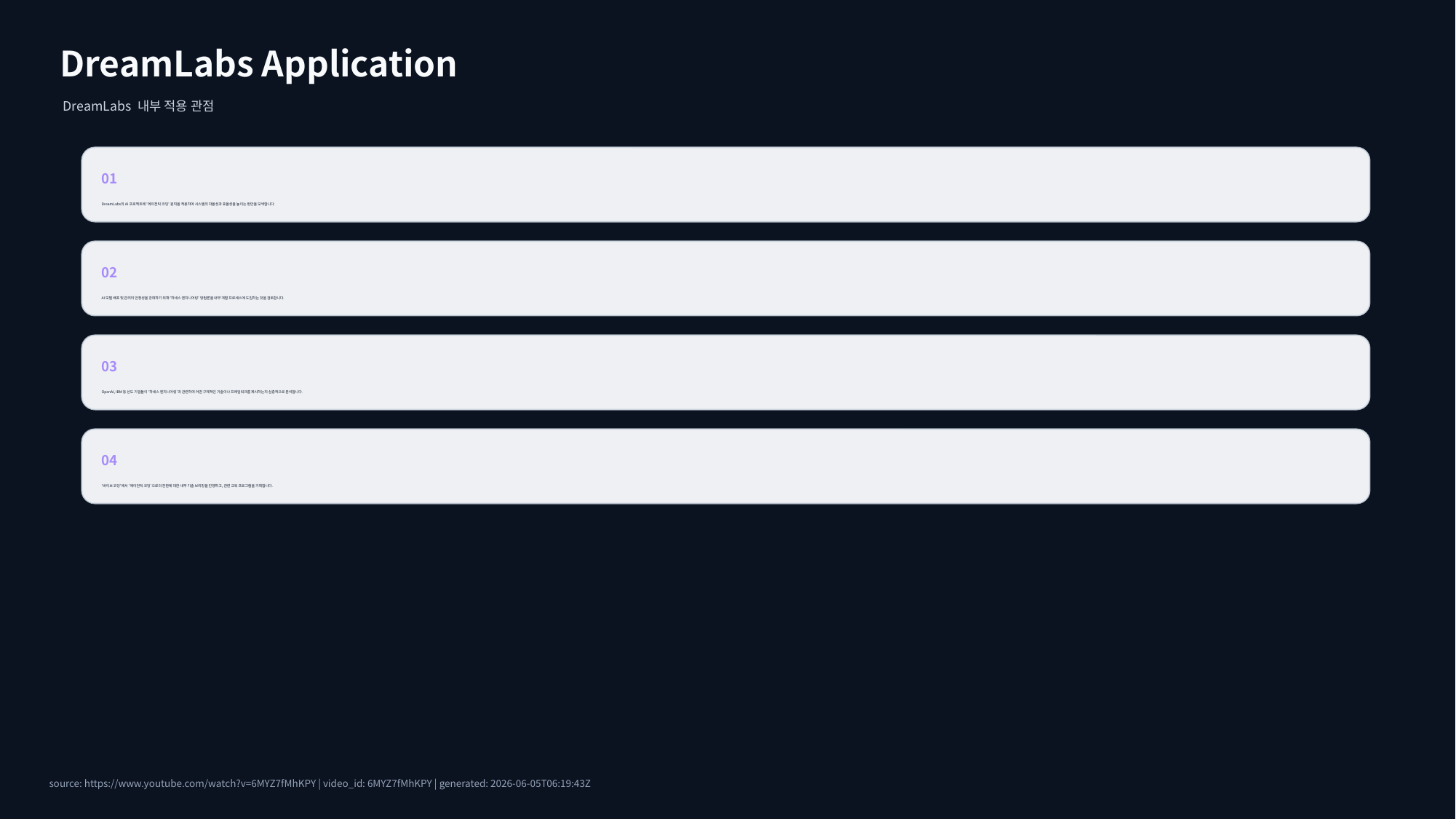

DreamLabs Application
DreamLabs 내부 적용 관점

01
DreamLabs의 AI 프로젝트에 '에이전틱 코딩' 원칙을 적용하여 시스템의 자율성과 효율성을 높이는 방안을 모색합니다.

02
AI 모델 배포 및 관리의 안정성을 강화하기 위해 '하네스 엔지니어링' 방법론을 내부 개발 프로세스에 도입하는 것을 검토합니다.

03
OpenAI, IBM 등 선도 기업들이 '하네스 엔지니어링'과 관련하여 어떤 구체적인 기술이나 프레임워크를 제시하는지 심층적으로 분석합니다.

04
'바이브 코딩'에서 '에이전틱 코딩'으로의 전환에 대한 내부 기술 브리핑을 진행하고, 관련 교육 프로그램을 기획합니다.
source: https://www.youtube.com/watch?v=6MYZ7fMhKPY | video_id: 6MYZ7fMhKPY | generated: 2026-06-05T06:19:43Z